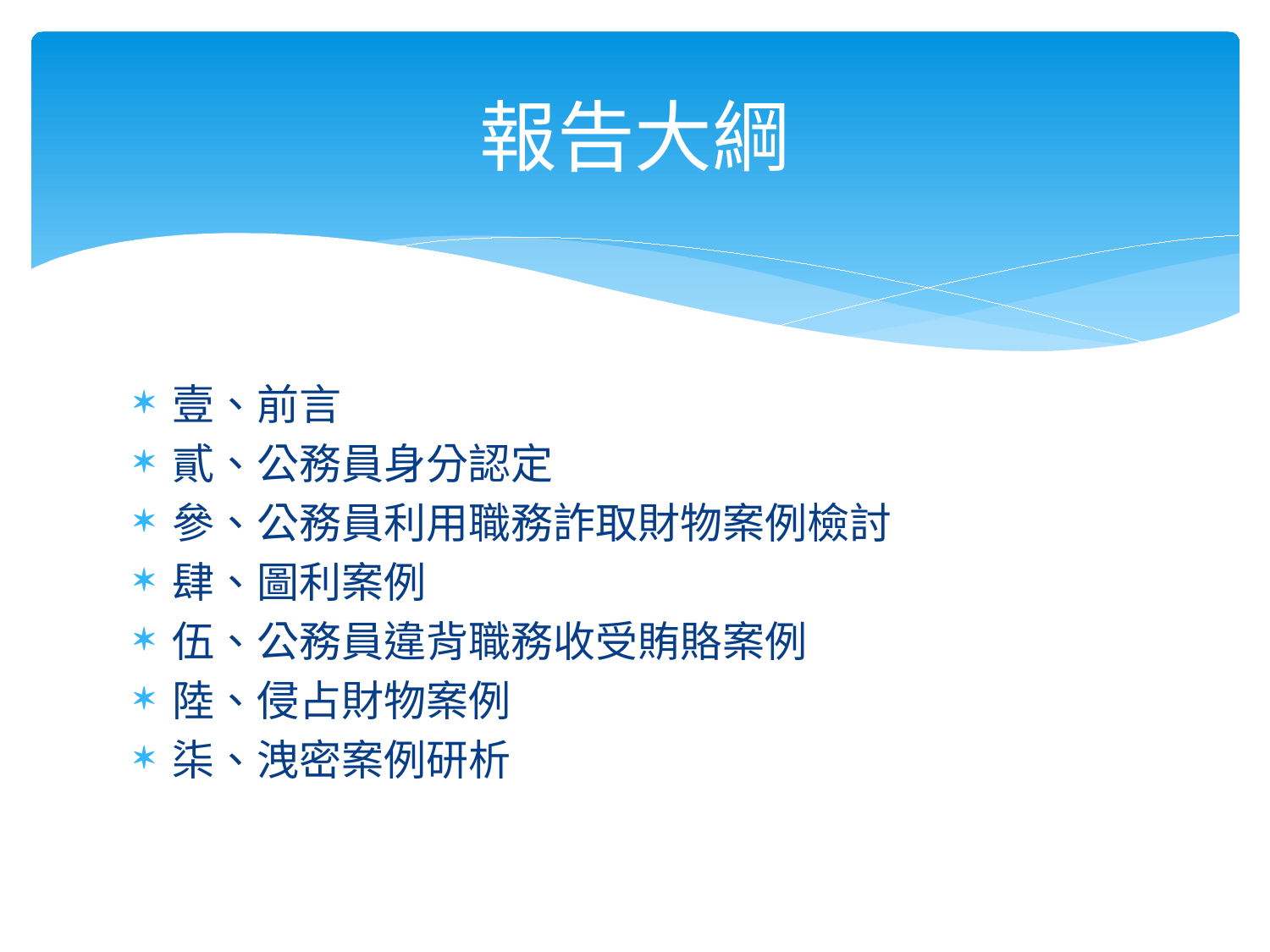

# 報告大綱
壹、前言
貳、公務員身分認定
參、公務員利用職務詐取財物案例檢討
肆、圖利案例
伍、公務員違背職務收受賄賂案例
陸、侵占財物案例
柒、洩密案例研析